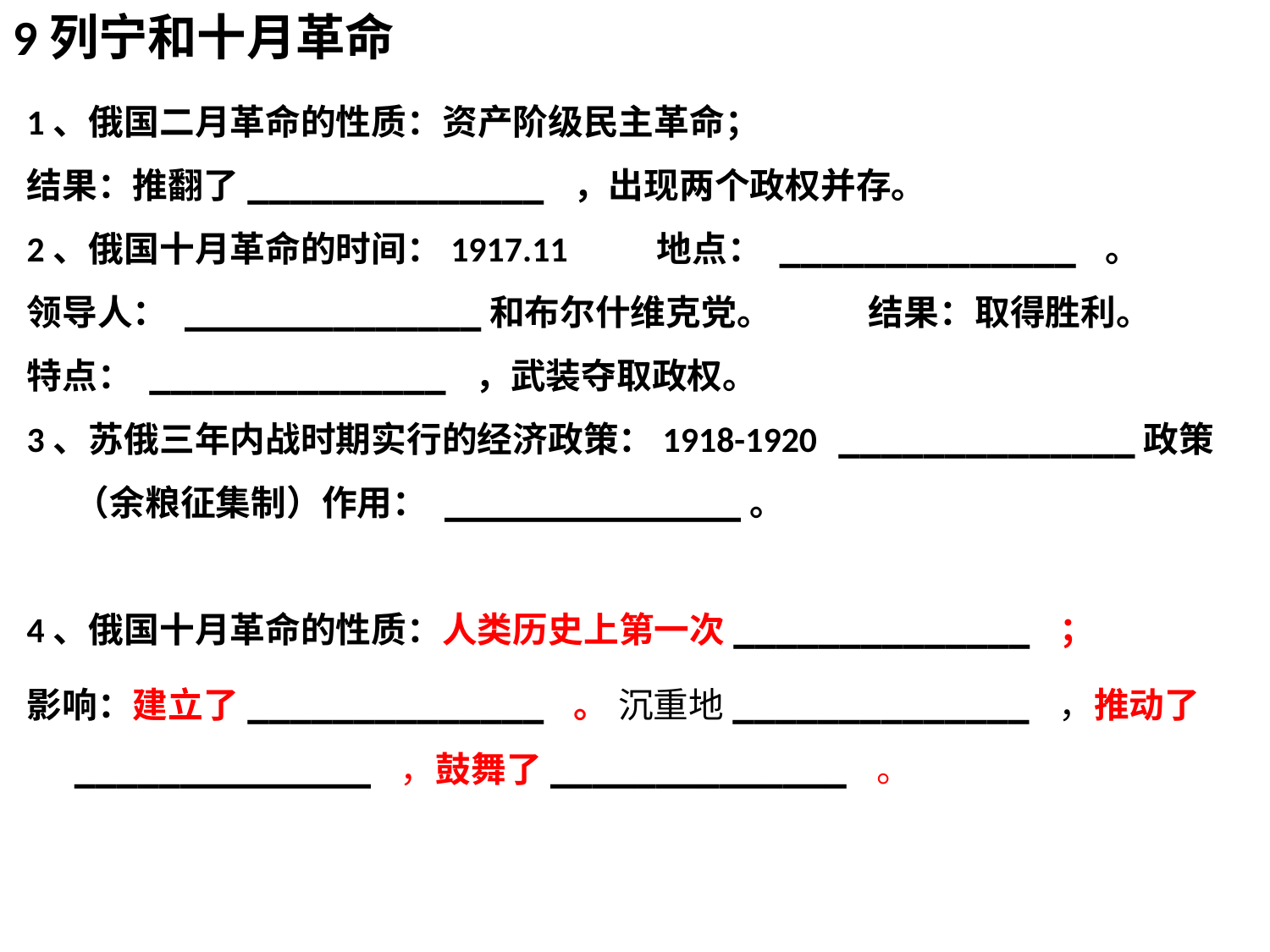

9列宁和十月革命
1、俄国二月革命的性质：资产阶级民主革命；
结果：推翻了______________ ，出现两个政权并存。
2、俄国十月革命的时间：1917.11          地点： ______________ 。
领导人： ______________和布尔什维克党。            结果：取得胜利。
特点： ______________ ，武装夺取政权。
3、苏俄三年内战时期实行的经济政策：1918-1920 ______________政策（余粮征集制）作用： ______________。

4、俄国十月革命的性质：人类历史上第一次______________ ；
影响：建立了______________ 。 沉重地______________ ，推动了______________ ，鼓舞了______________ 。